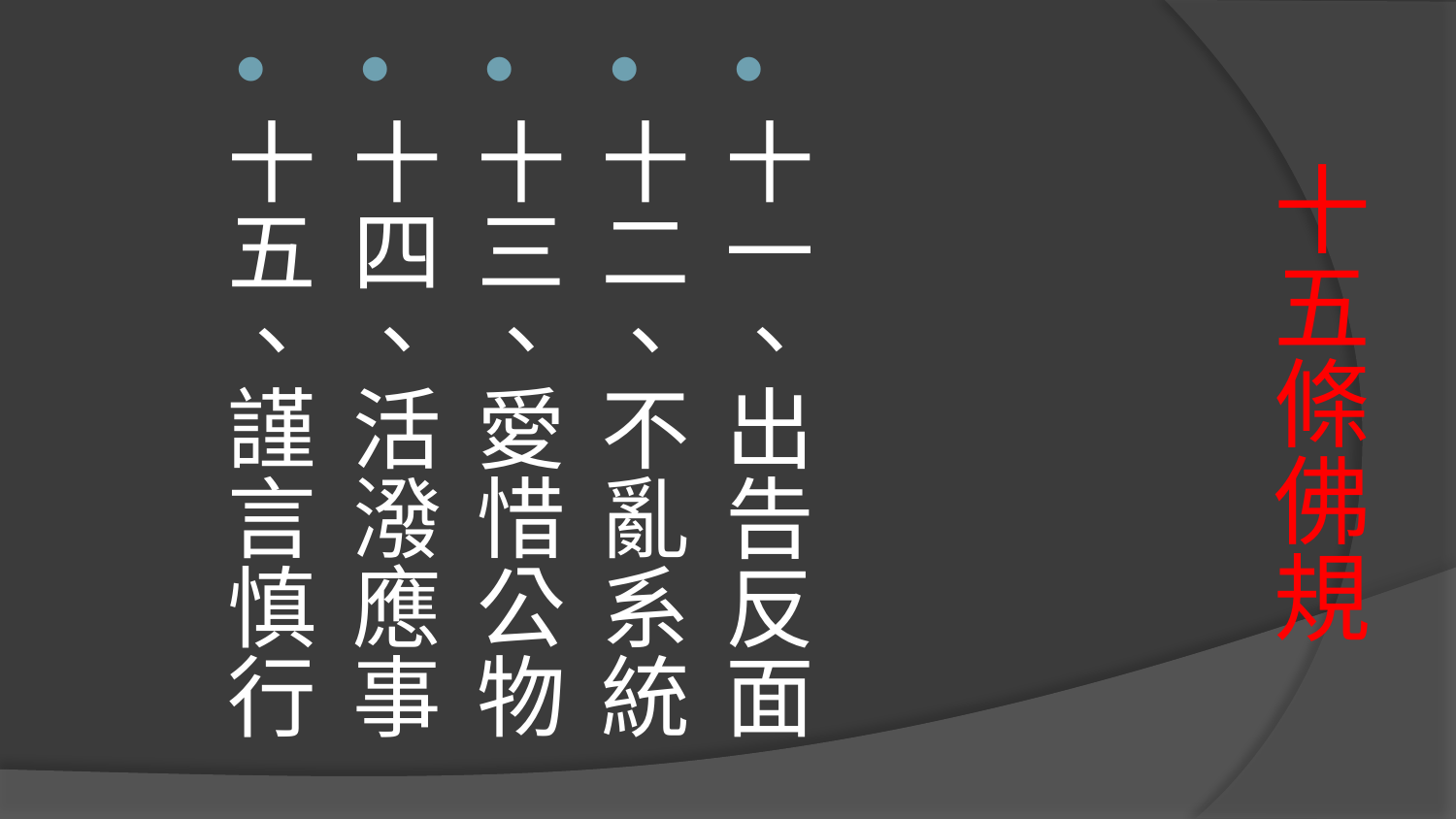

十一、出告反面
十二、不亂系統
十三、愛惜公物
十四、活潑應事
十五、謹言慎行

# 十五條佛規